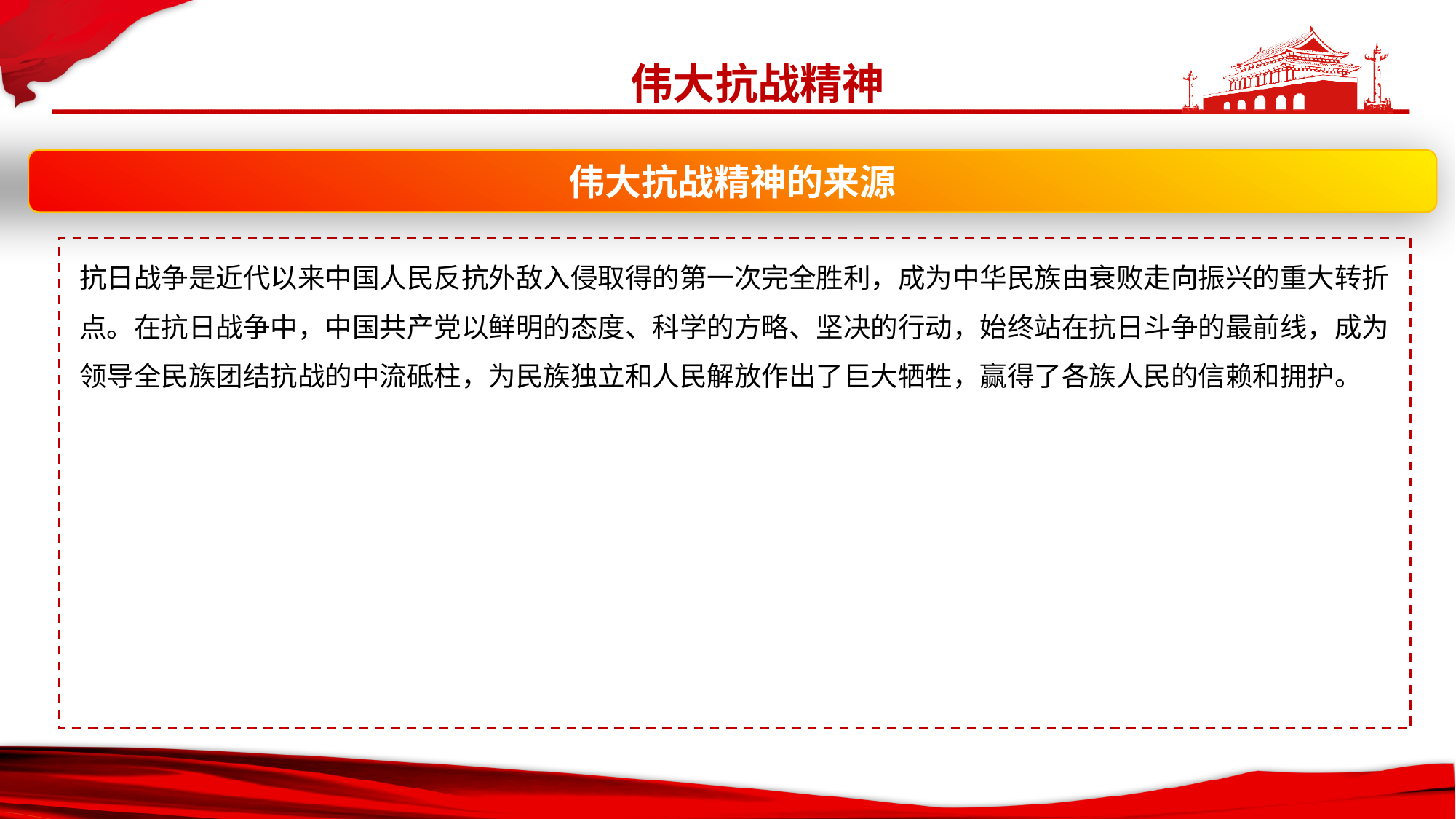

伟大抗战精神
伟大抗战精神的来源

抗日战争是近代以来中国人民反抗外敌入侵取得的第一次完全胜利，成为中华民族由衰败走向振兴的重大转折点。在抗日战争中，中国共产党以鲜明的态度、科学的方略、坚决的行动，始终站在抗日斗争的最前线，成为领导全民族团结抗战的中流砥柱，为民族独立和人民解放作出了巨大牺牲，赢得了各族人民的信赖和拥护。